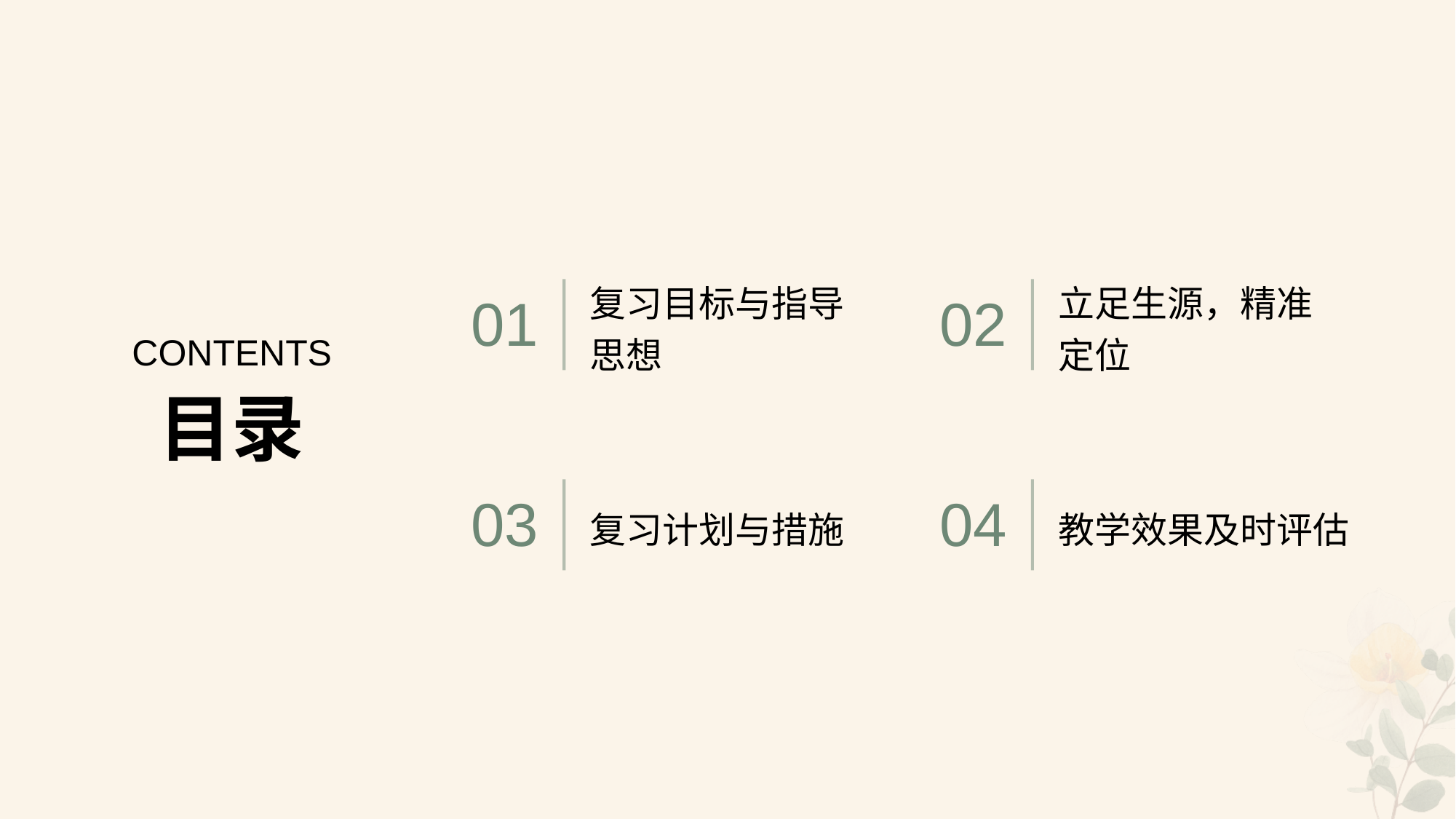

复习目标与指导思想
立足生源，精准定位

01
02
CONTENTS
目录
复习计划与措施
教学效果及时评估

03
04